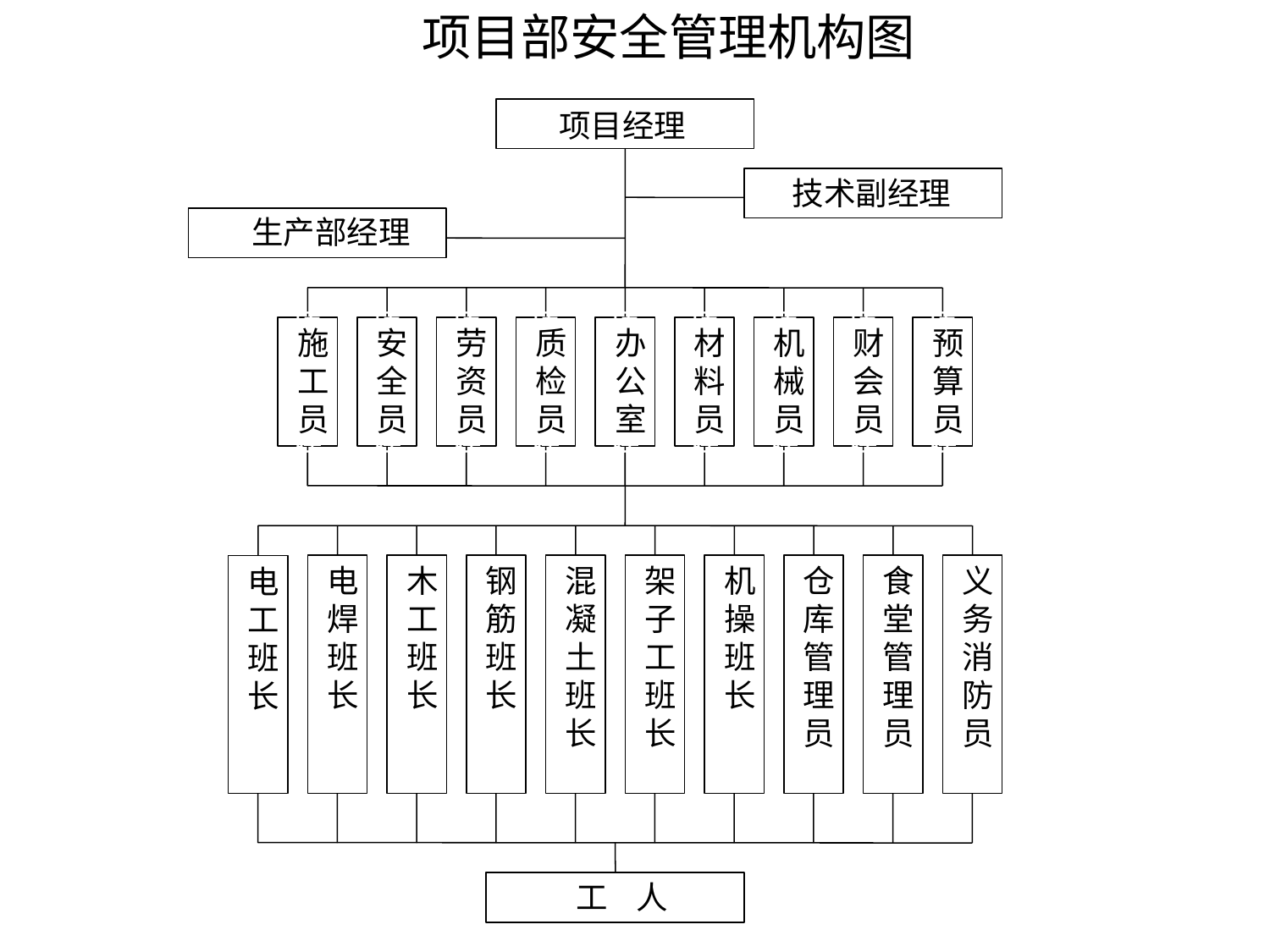

项目部安全管理机构图

项目经理
技术副经理

生产部经理

项目经理
安全员
项目经理
劳资员
项目经理
质检员
项目经理
办公室
项目经理
材料员
项目经理
机械员
项目经理
财会员
项目经理
预算员
项目经理
施工员
电焊班长
木工班长
钢筋班长
混凝土班长
架子工班长
机操班长
仓库管理员
食堂管理员
义务消防员
项目经理
项目经理
项目经理
项目经理
项目经理
项目经理
项目经理
项目经理
项目经理
电工班长
项目经理
工    人